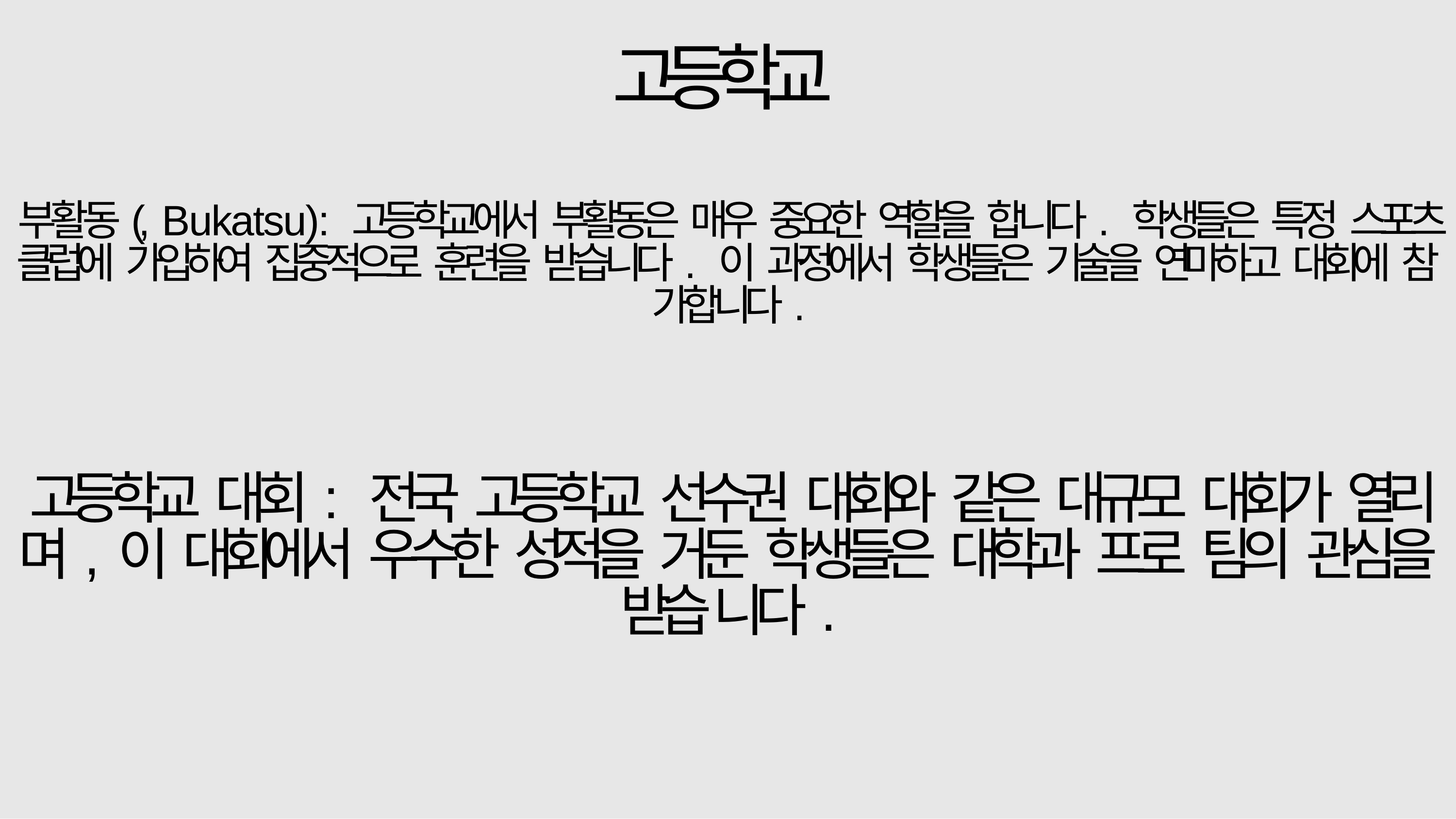

# 고등학교
부활동(, Bukatsu): 고등학교에서 부활동은 매우 중요한 역할을 합니다. 학생들은 특정 스포츠 클럽에 가입하여 집중적으로 훈련을 받습니다. 이 과정에서 학생들은 기술을 연마하고 대회에 참 가합니다.
고등학교 대회: 전국 고등학교 선수권 대회와 같은 대규모 대회가 열리며, 이 대회에서 우수한 성적을 거둔 학생들은 대학과 프로 팀의 관심을 받습 니다.